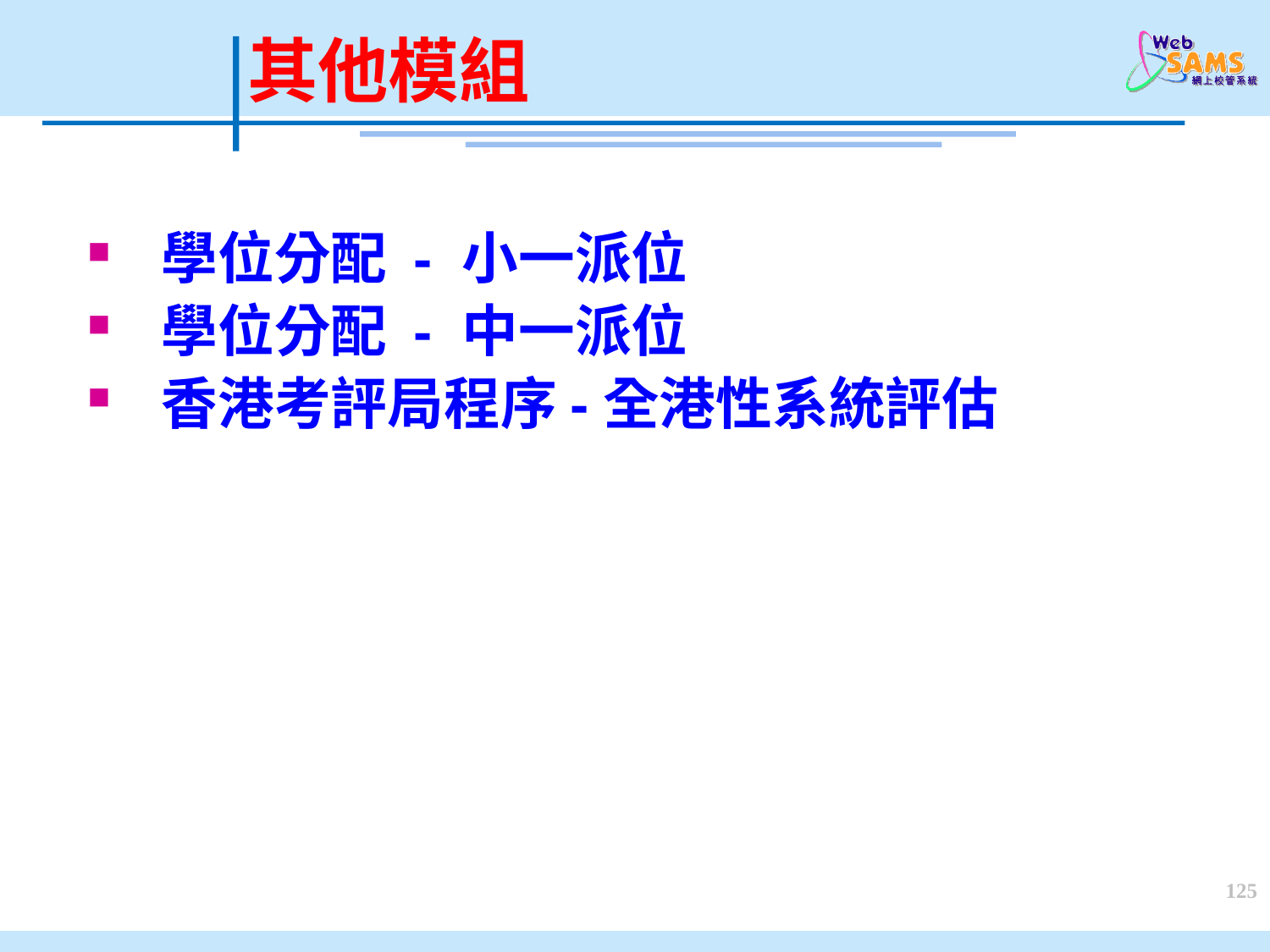

# 其他模組
學位分配 - 小一派位
學位分配 - 中一派位
香港考評局程序-全港性系統評估

125